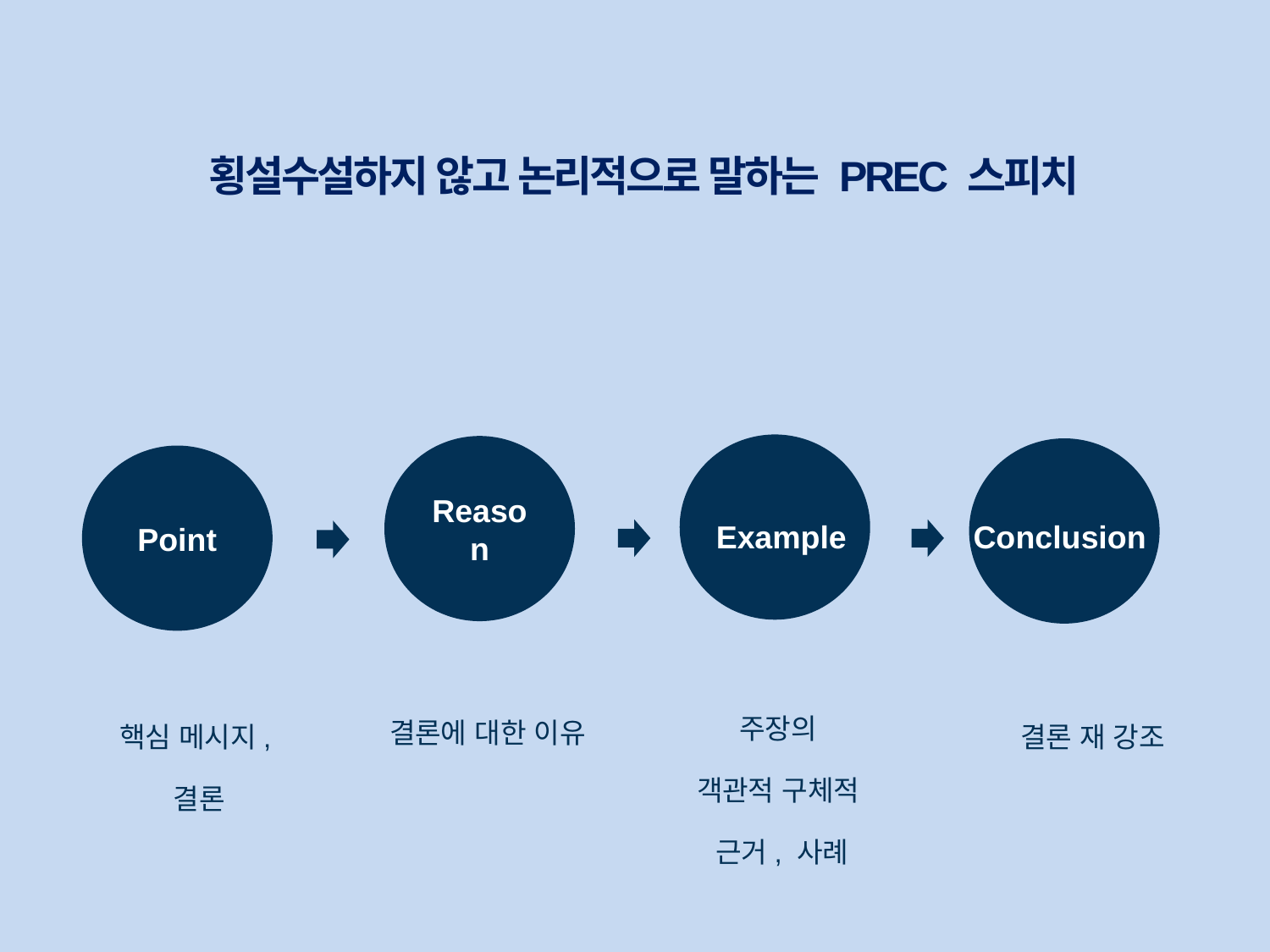

횡설수설하지 않고 논리적으로 말하는 PREC 스피치

Reason

Point
Conclusion
Example

핵심 메시지,
결론
주장의
객관적 구체적
근거, 사례
결론에 대한 이유
결론 재 강조